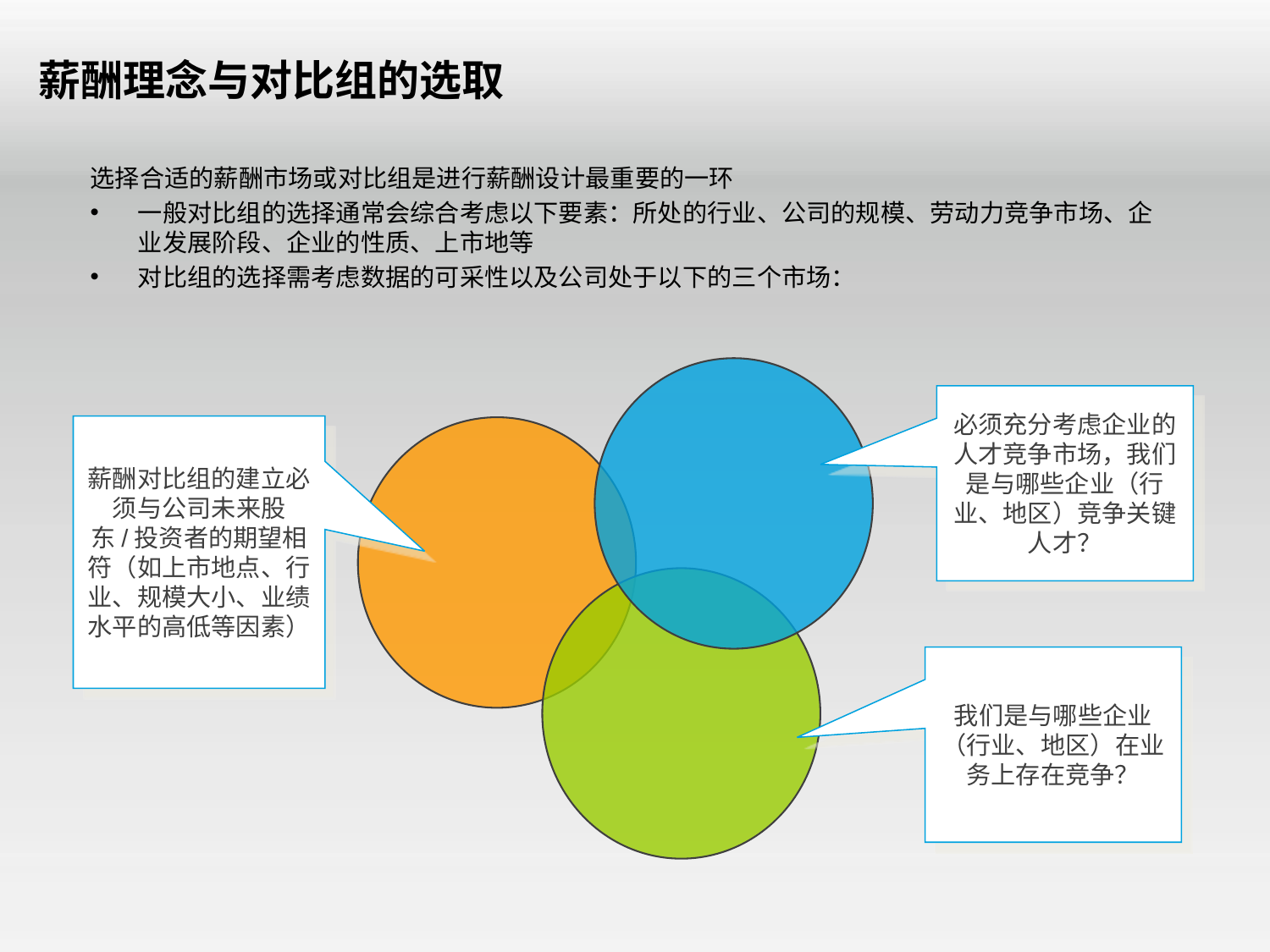

薪酬理念与对比组的选取
选择合适的薪酬市场或对比组是进行薪酬设计最重要的一环
一般对比组的选择通常会综合考虑以下要素：所处的行业、公司的规模、劳动力竞争市场、企业发展阶段、企业的性质、上市地等
对比组的选择需考虑数据的可采性以及公司处于以下的三个市场：

必须充分考虑企业的人才竞争市场，我们是与哪些企业（行业、地区）竞争关键人才？
薪酬对比组的建立必须与公司未来股东/投资者的期望相符（如上市地点、行业、规模大小、业绩水平的高低等因素）

我们是与哪些企业（行业、地区）在业务上存在竞争？